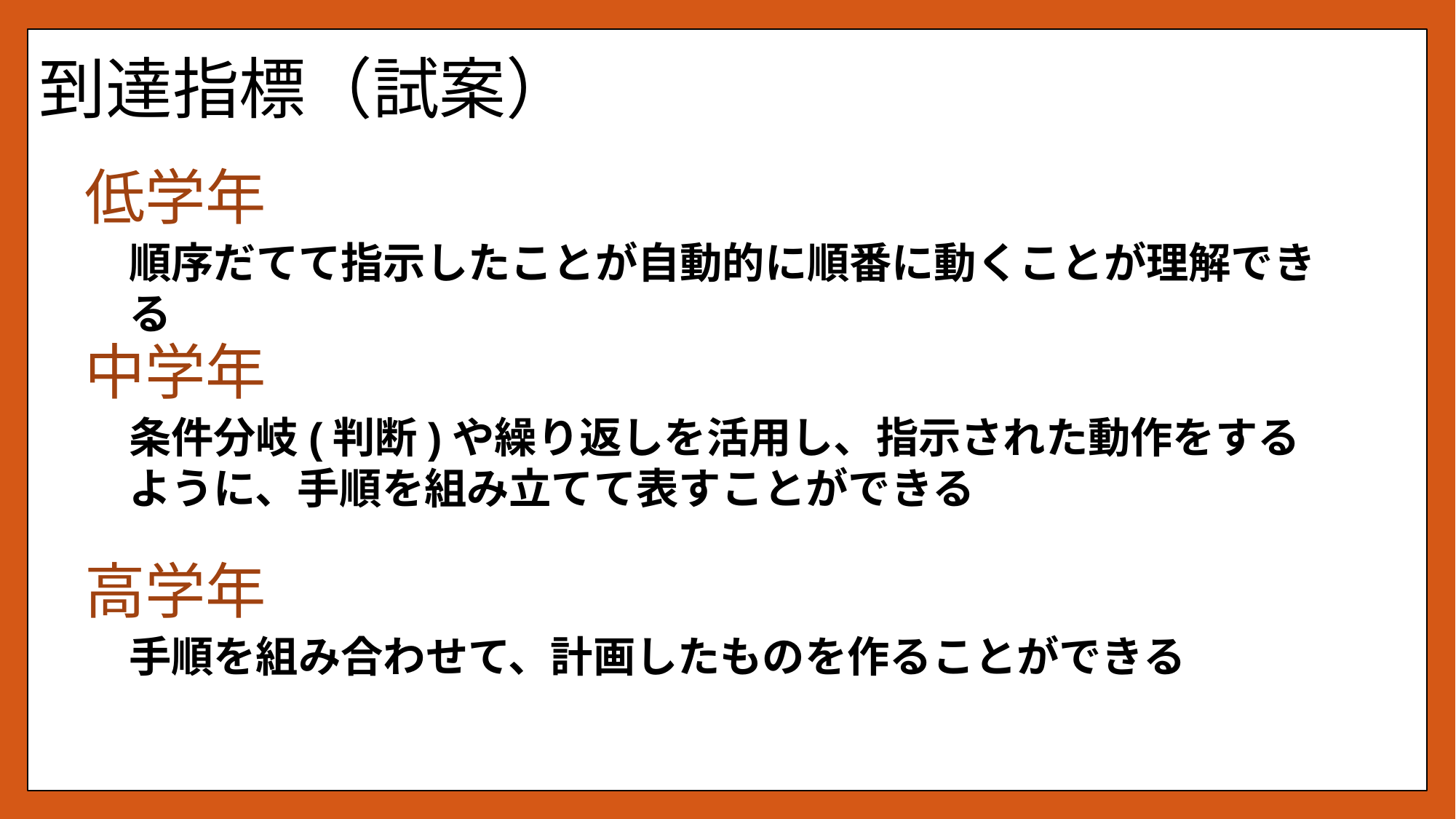

# 到達指標（試案）
低学年
順序だてて指示したことが自動的に順番に動くことが理解できる
中学年
条件分岐(判断)や繰り返しを活用し、指示された動作をするように、手順を組み立てて表すことができる
高学年
手順を組み合わせて、計画したものを作ることができる